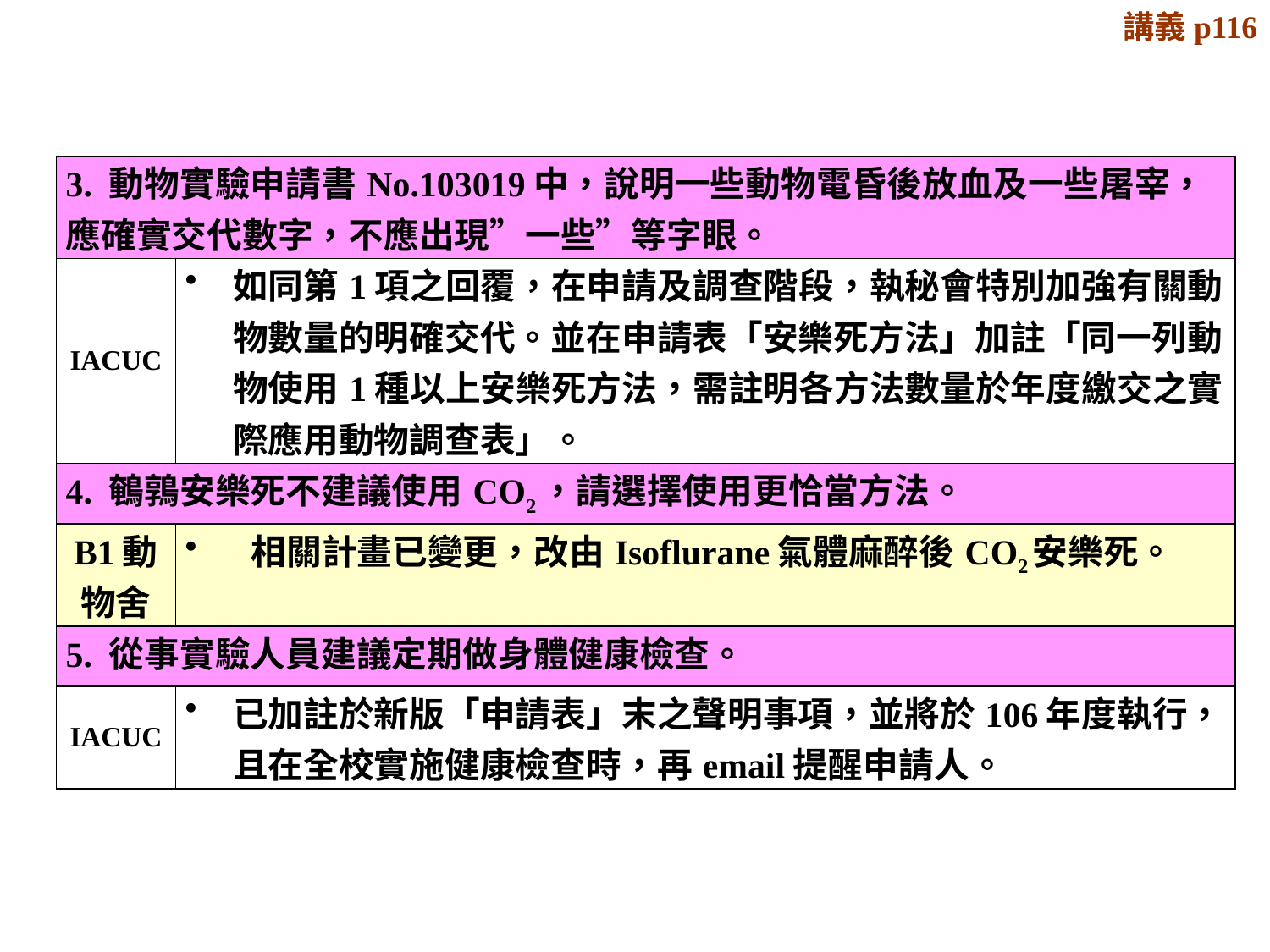

講義p116
| 3. 動物實驗申請書No.103019中，說明一些動物電昏後放血及一些屠宰，應確實交代數字，不應出現”一些”等字眼。 |  |
| --- | --- |
| IACUC | 如同第1項之回覆，在申請及調查階段，執秘會特別加強有關動物數量的明確交代。並在申請表「安樂死方法」加註「同一列動物使用1種以上安樂死方法，需註明各方法數量於年度繳交之實際應用動物調查表」。 |
| 4. 鵪鶉安樂死不建議使用CO2，請選擇使用更恰當方法。 |  |
| B1動物舍 | 相關計畫已變更，改由Isoflurane氣體麻醉後CO2安樂死。 |
| 5. 從事實驗人員建議定期做身體健康檢查。 |  |
| IACUC | 已加註於新版「申請表」末之聲明事項，並將於106年度執行，且在全校實施健康檢查時，再email提醒申請人。 |